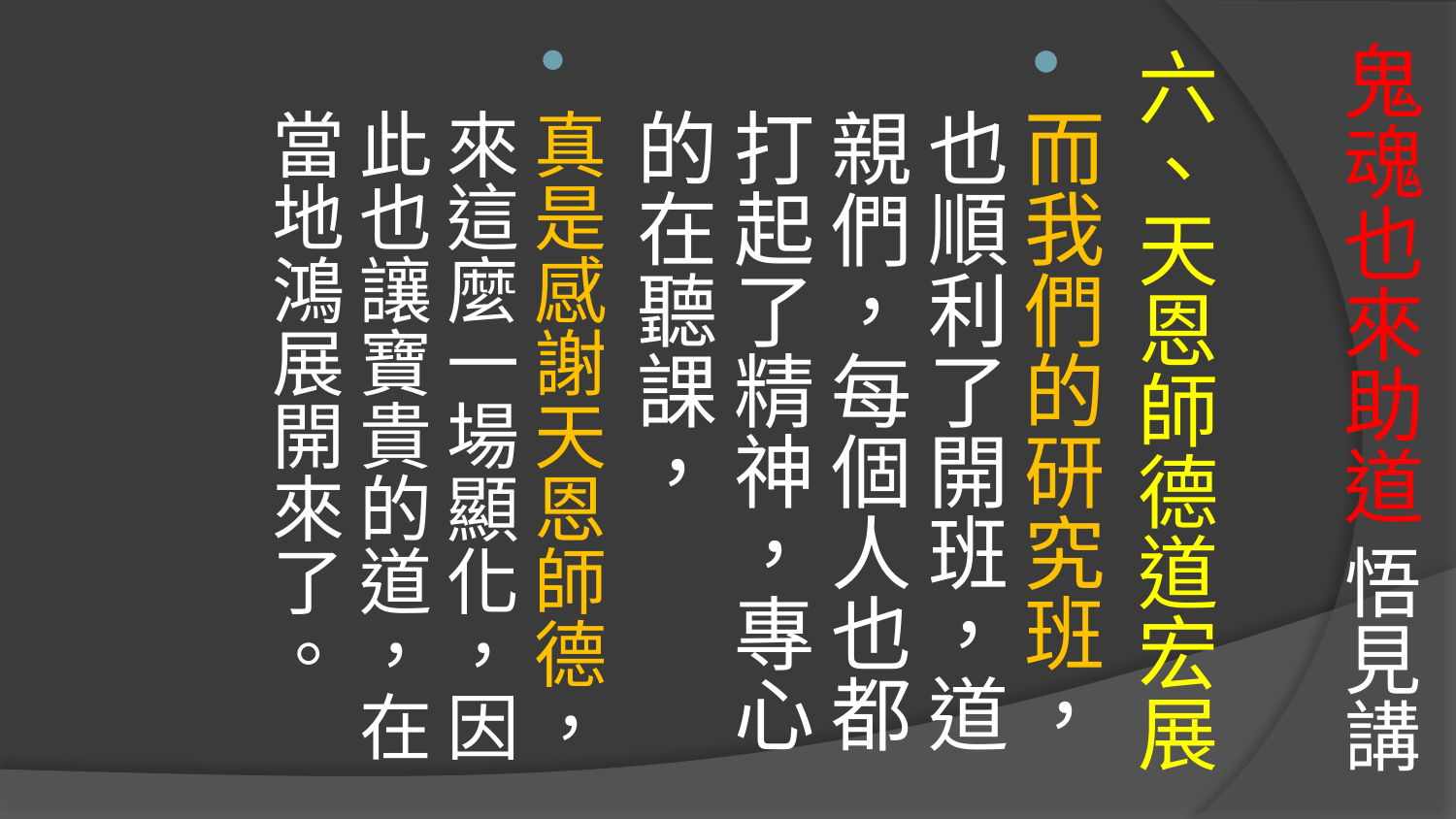

# 鬼魂也來助道 悟見講
六、天恩師德道宏展
而我們的研究班，也順利了開班，道親們，每個人也都打起了精神，專心的在聽課，
真是感謝天恩師德，來這麼一場顯化，因此也讓寶貴的道，在當地鴻展開來了。